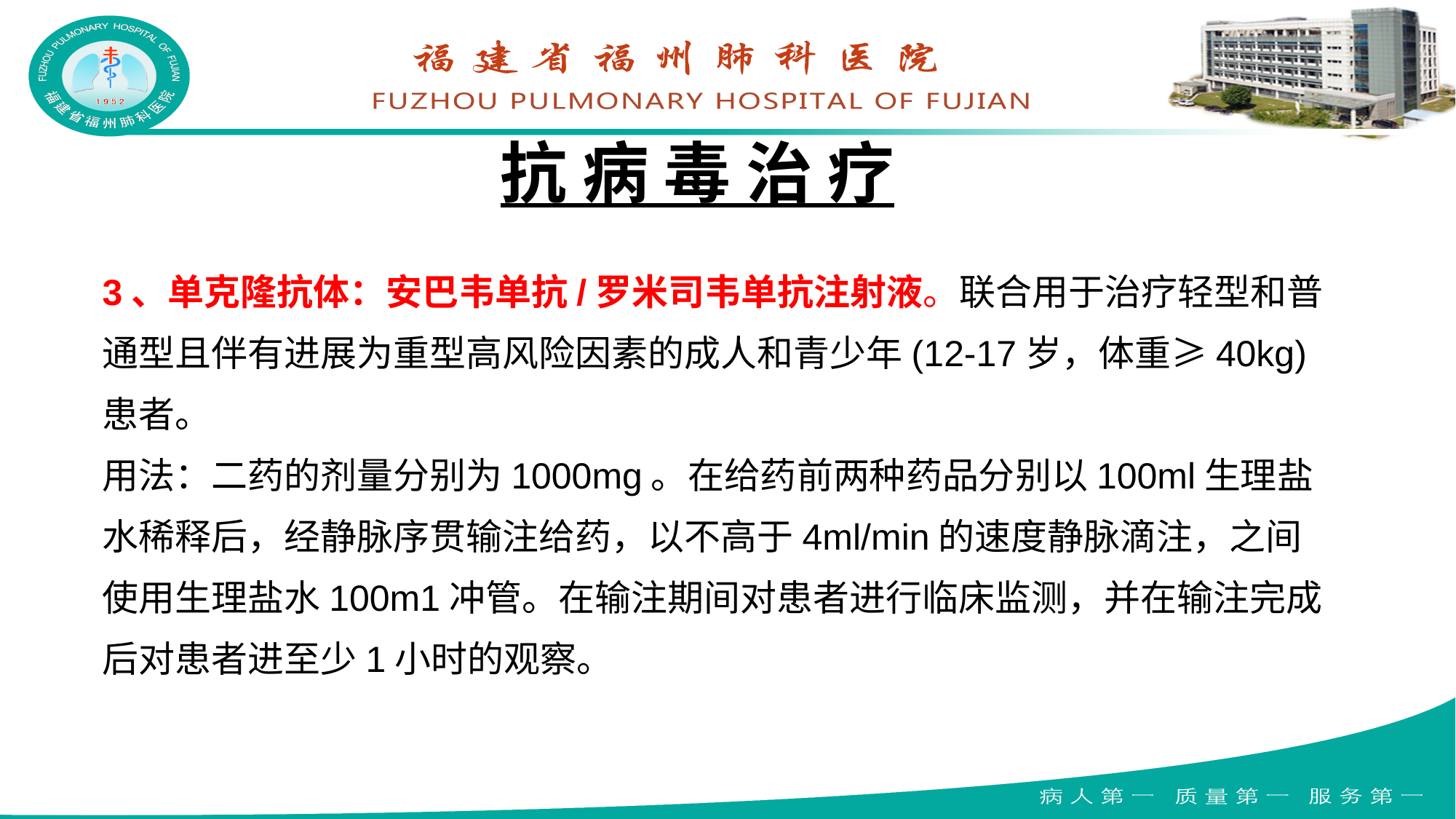

# 抗 病 毒 治 疗
3、单克隆抗体：安巴韦单抗/罗米司韦单抗注射液。联合用于治疗轻型和普通型且伴有进展为重型高风险因素的成人和青少年(12-17岁，体重≥40kg)患者。
用法：二药的剂量分别为1000mg。在给药前两种药品分别以100ml生理盐水稀释后，经静脉序贯输注给药，以不高于4ml/min的速度静脉滴注，之间使用生理盐水100m1冲管。在输注期间对患者进行临床监测，并在输注完成后对患者进至少1小时的观察。